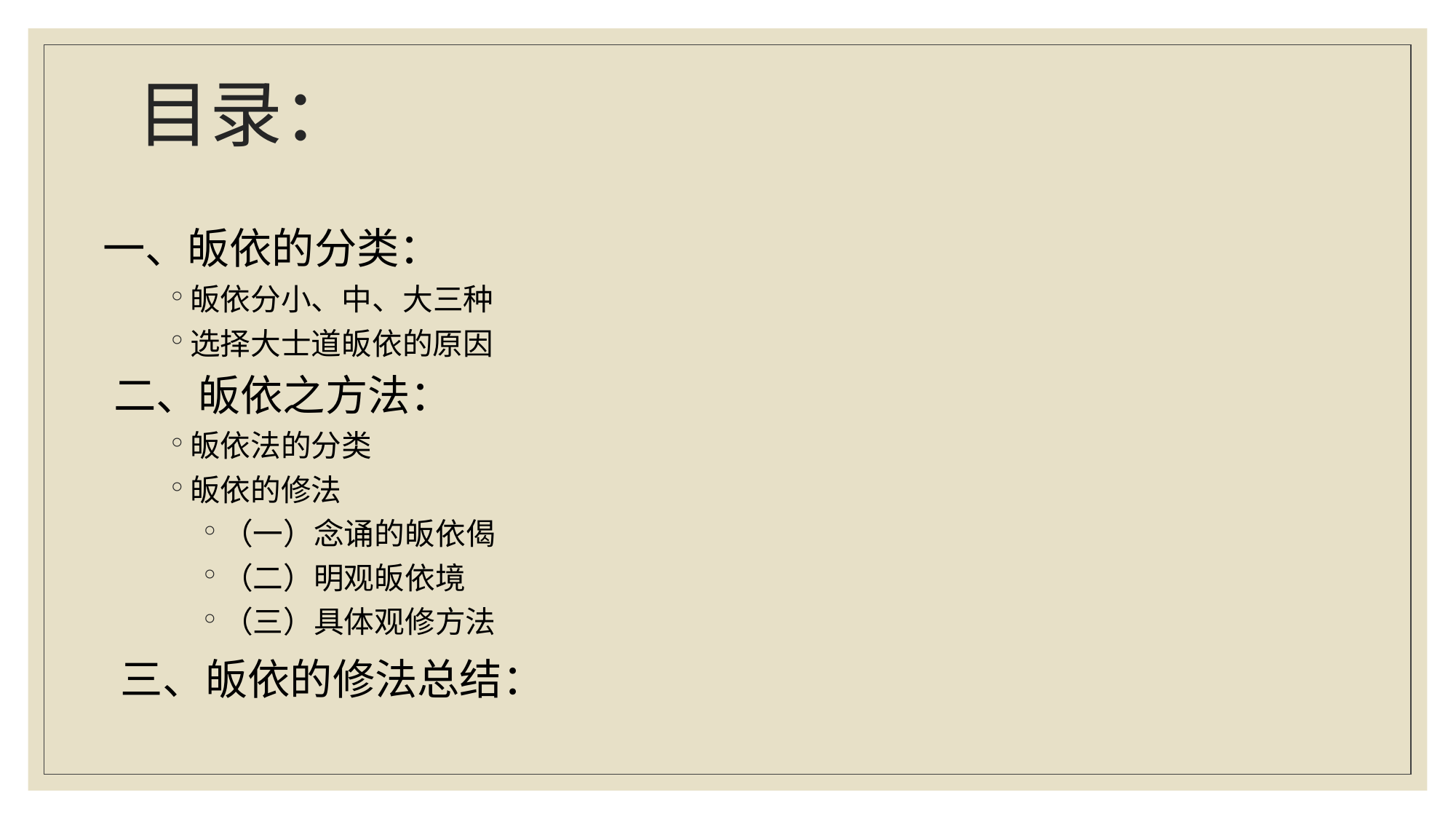

# 目录：
一、皈依的分类：
皈依分小、中、大三种
选择大士道皈依的原因
二、皈依之方法：
皈依法的分类
皈依的修法
（一）念诵的皈依偈
（二）明观皈依境
（三）具体观修方法
 三、皈依的修法总结：